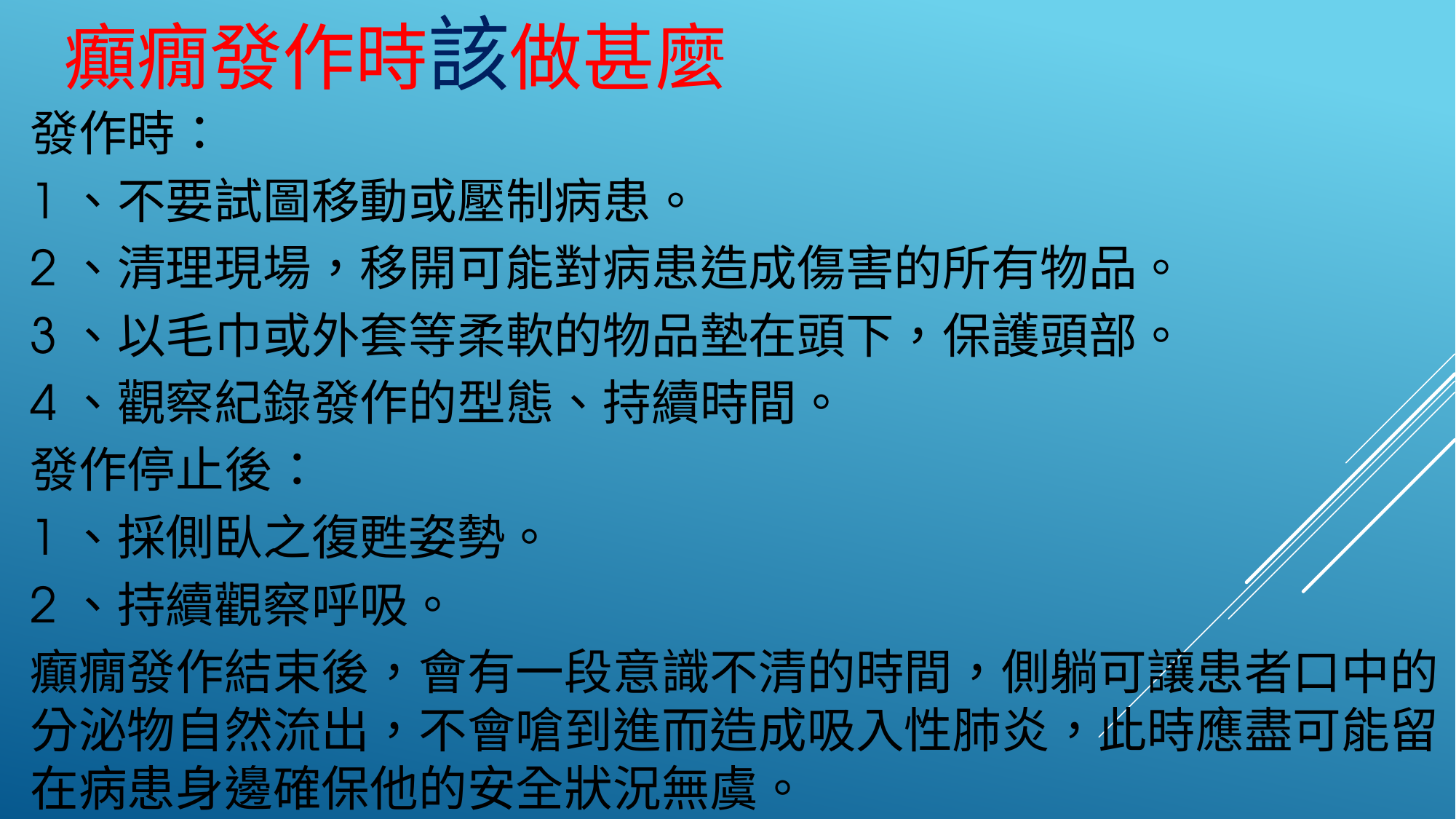

癲癇發作時該做甚麼
發作時：
1、不要試圖移動或壓制病患。
2、清理現場，移開可能對病患造成傷害的所有物品。
3、以毛巾或外套等柔軟的物品墊在頭下，保護頭部。
4、觀察紀錄發作的型態、持續時間。
發作停止後：
1、採側臥之復甦姿勢。
2、持續觀察呼吸。
癲癇發作結束後，會有一段意識不清的時間，側躺可讓患者口中的分泌物自然流出，不會嗆到進而造成吸入性肺炎，此時應盡可能留在病患身邊確保他的安全狀況無虞。